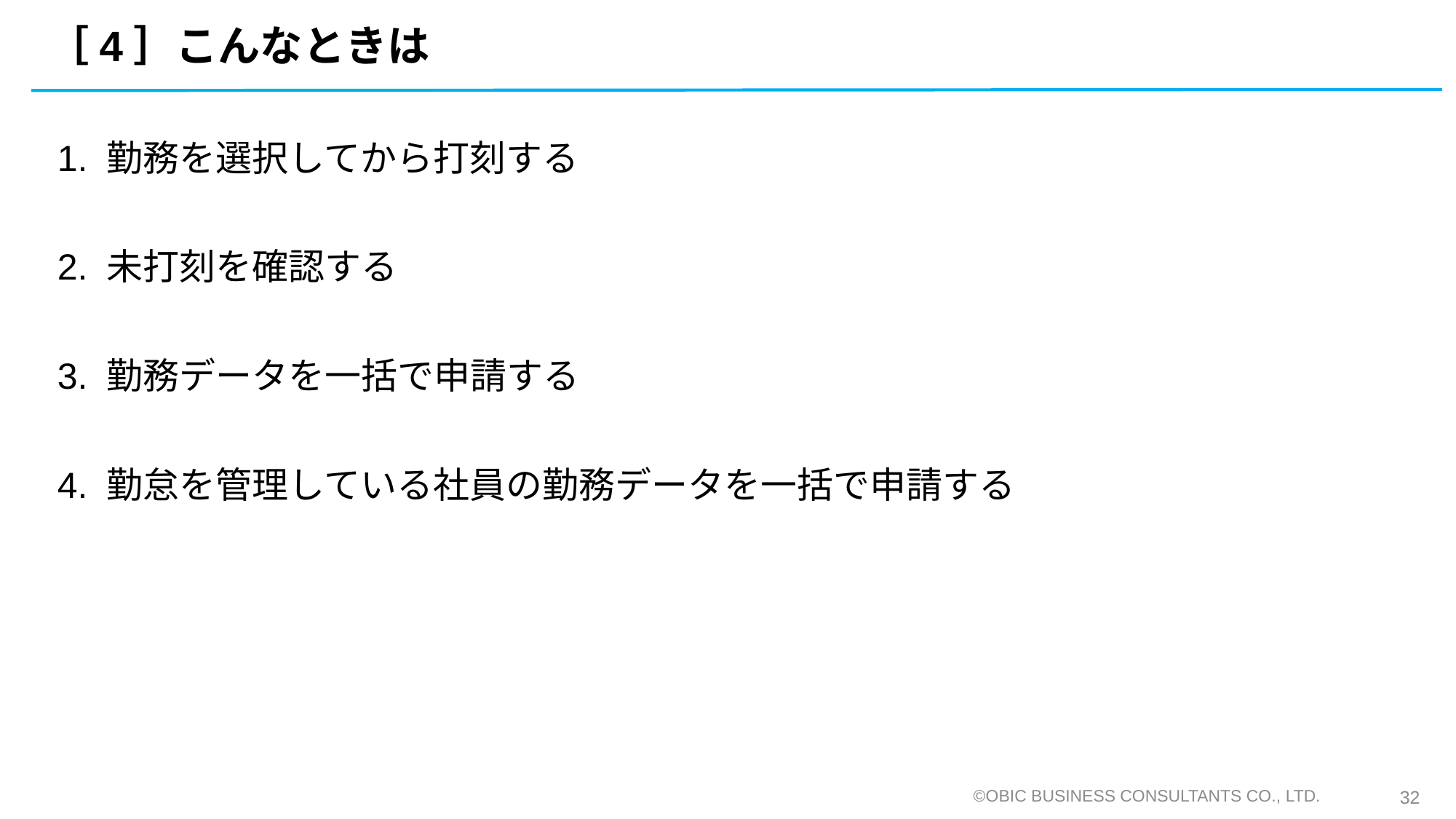

# ［4］こんなときは
1. 勤務を選択してから打刻する

2. 未打刻を確認する

3. 勤務データを一括で申請する

4. 勤怠を管理している社員の勤務データを一括で申請する

©OBIC BUSINESS CONSULTANTS CO., LTD.
32